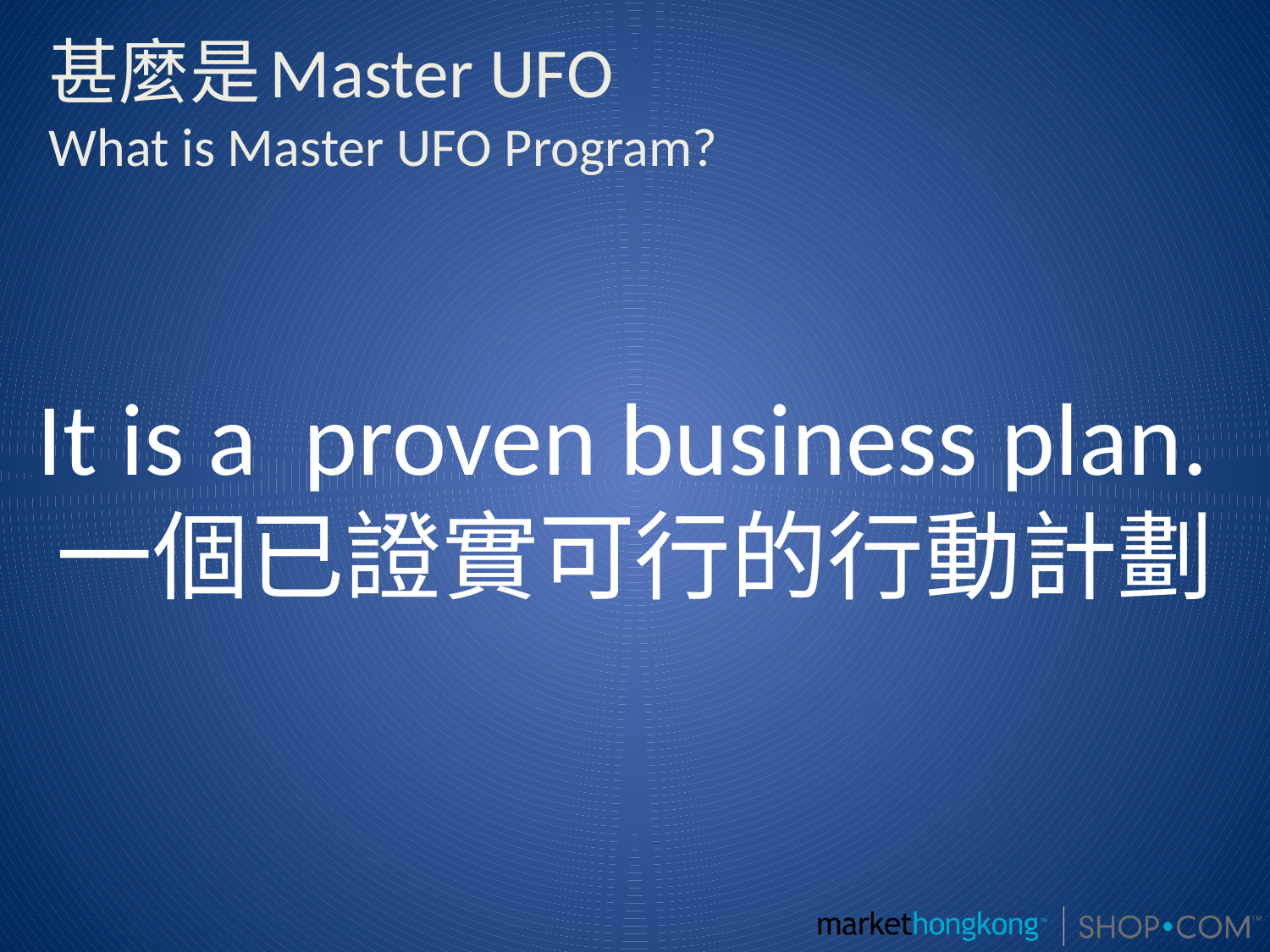

# 甚麼是Master UFO What is Master UFO Program?
It is a  proven business plan.
一個已證實可行的行動計劃